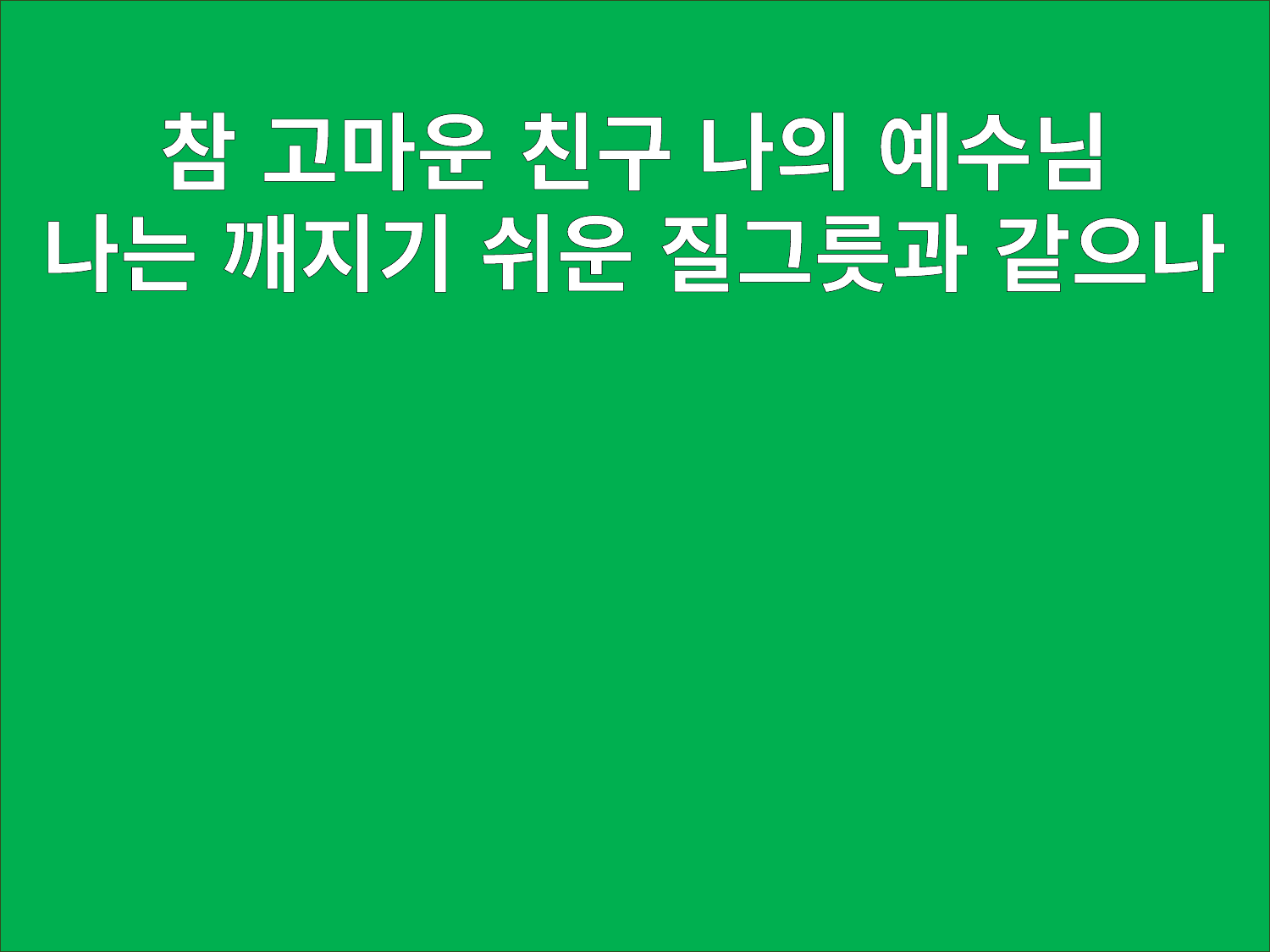

참 고마운 친구 나의 예수님
나는 깨지기 쉬운 질그릇과 같으나